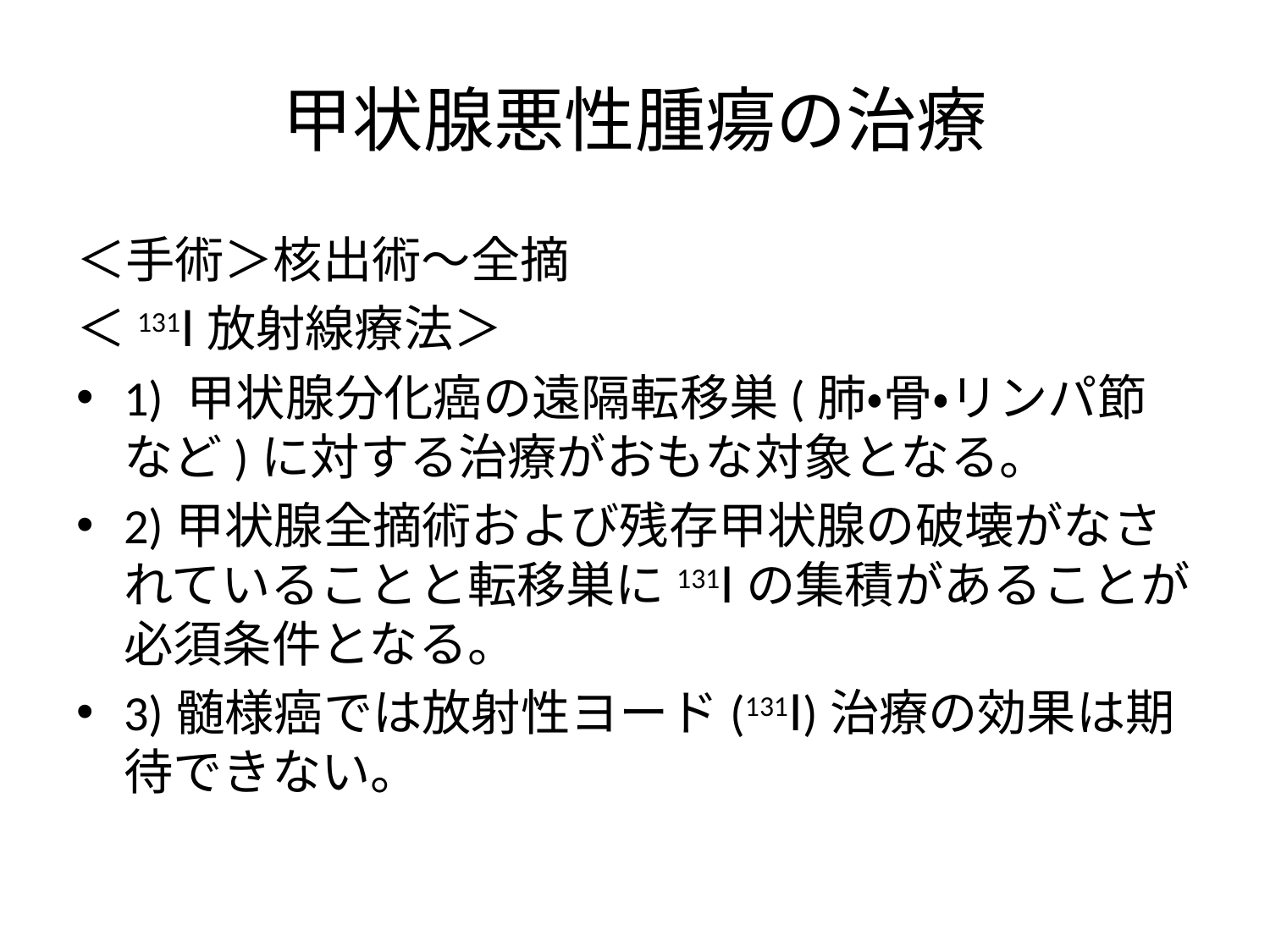

# 甲状腺悪性腫瘍の治療
＜手術＞核出術～全摘
＜131Ⅰ放射線療法＞
1) 甲状腺分化癌の遠隔転移巣(肺・骨・リンパ節など)に対する治療がおもな対象となる。
2)甲状腺全摘術および残存甲状腺の破壊がなされていることと転移巣に131Ⅰの集積があることが必須条件となる。
3)髄様癌では放射性ヨード(131Ⅰ)治療の効果は期待できない。